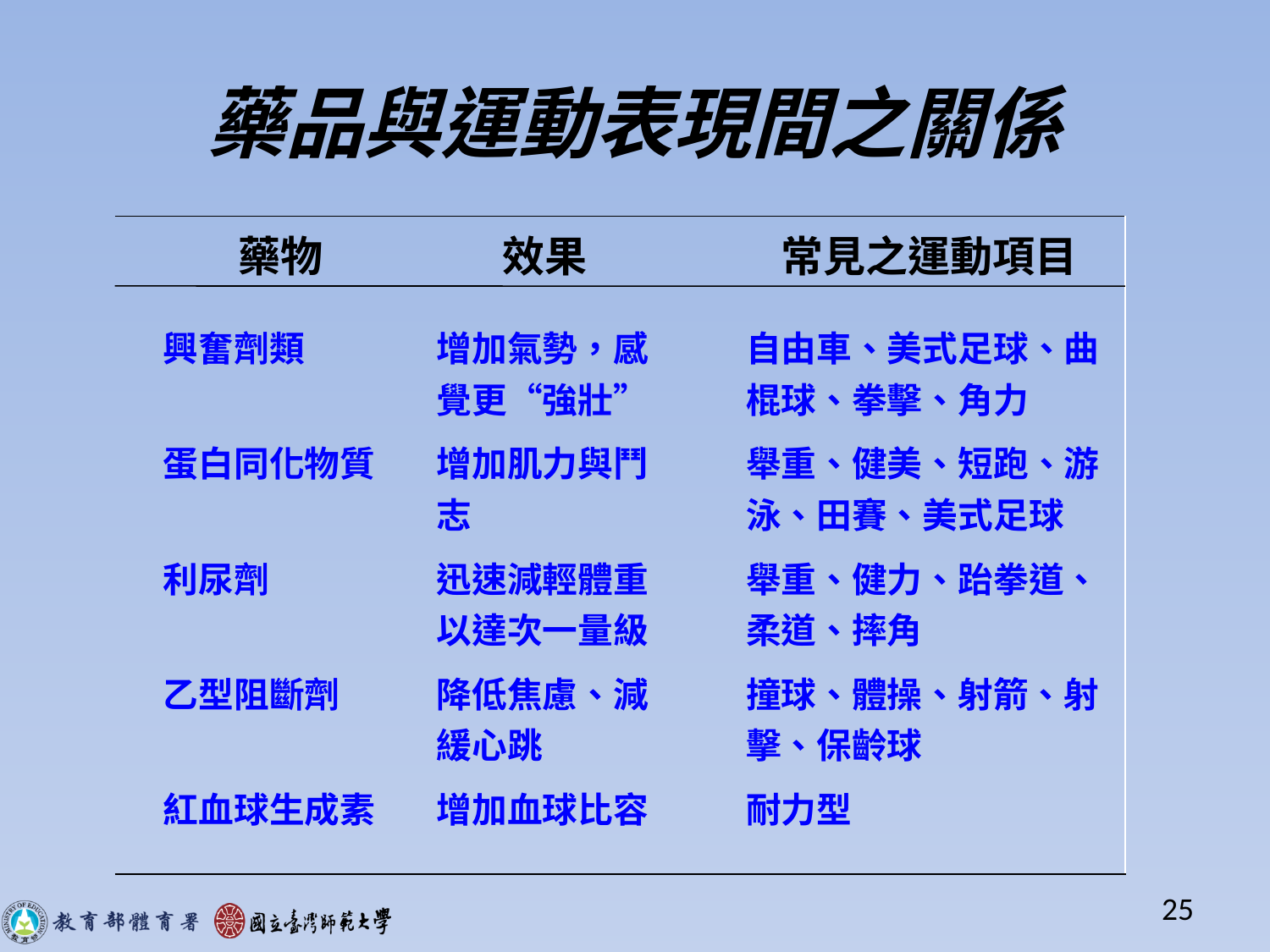

藥品與運動表現間之關係
| 藥物 |  | 效果 |  | 常見之運動項目 |
| --- | --- | --- | --- | --- |
|  | 興奮劑類 | 增加氣勢，感覺更“強壯” |  | 自由車、美式足球、曲棍球、拳擊、角力 |
|  | 蛋白同化物質 | 增加肌力與鬥志 |  | 舉重、健美、短跑、游泳、田賽、美式足球 |
|  | 利尿劑 | 迅速減輕體重以達次一量級 |  | 舉重、健力、跆拳道、柔道、摔角 |
|  | 乙型阻斷劑 | 降低焦慮、減緩心跳 |  | 撞球、體操、射箭、射擊、保齡球 |
|  | 紅血球生成素 | 增加血球比容 |  | 耐力型 |

25